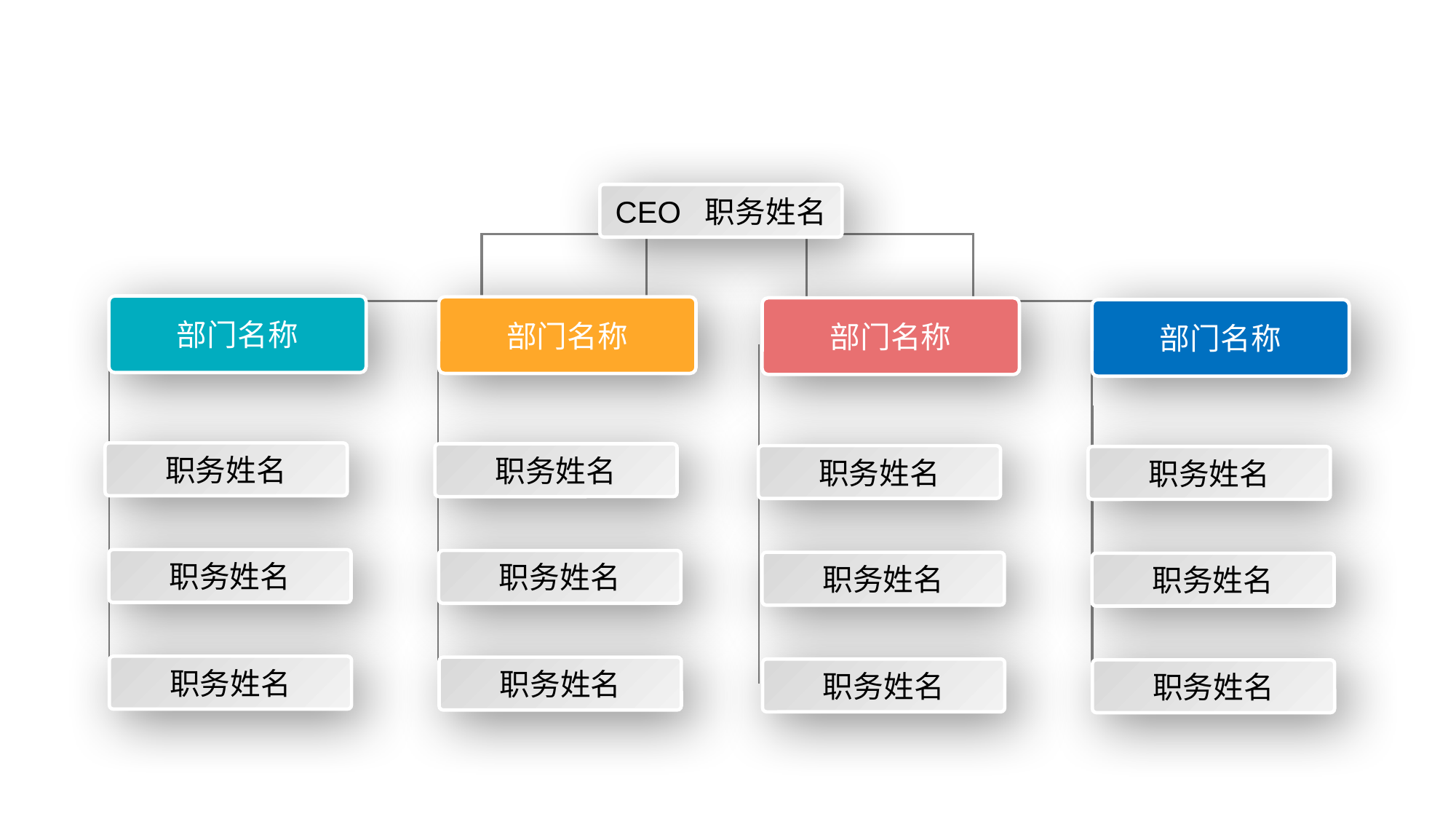

CEO  职务姓名
部门名称
部门名称
部门名称
部门名称
职务姓名
职务姓名
职务姓名
职务姓名
职务姓名
职务姓名
职务姓名
职务姓名
职务姓名
职务姓名
职务姓名
职务姓名